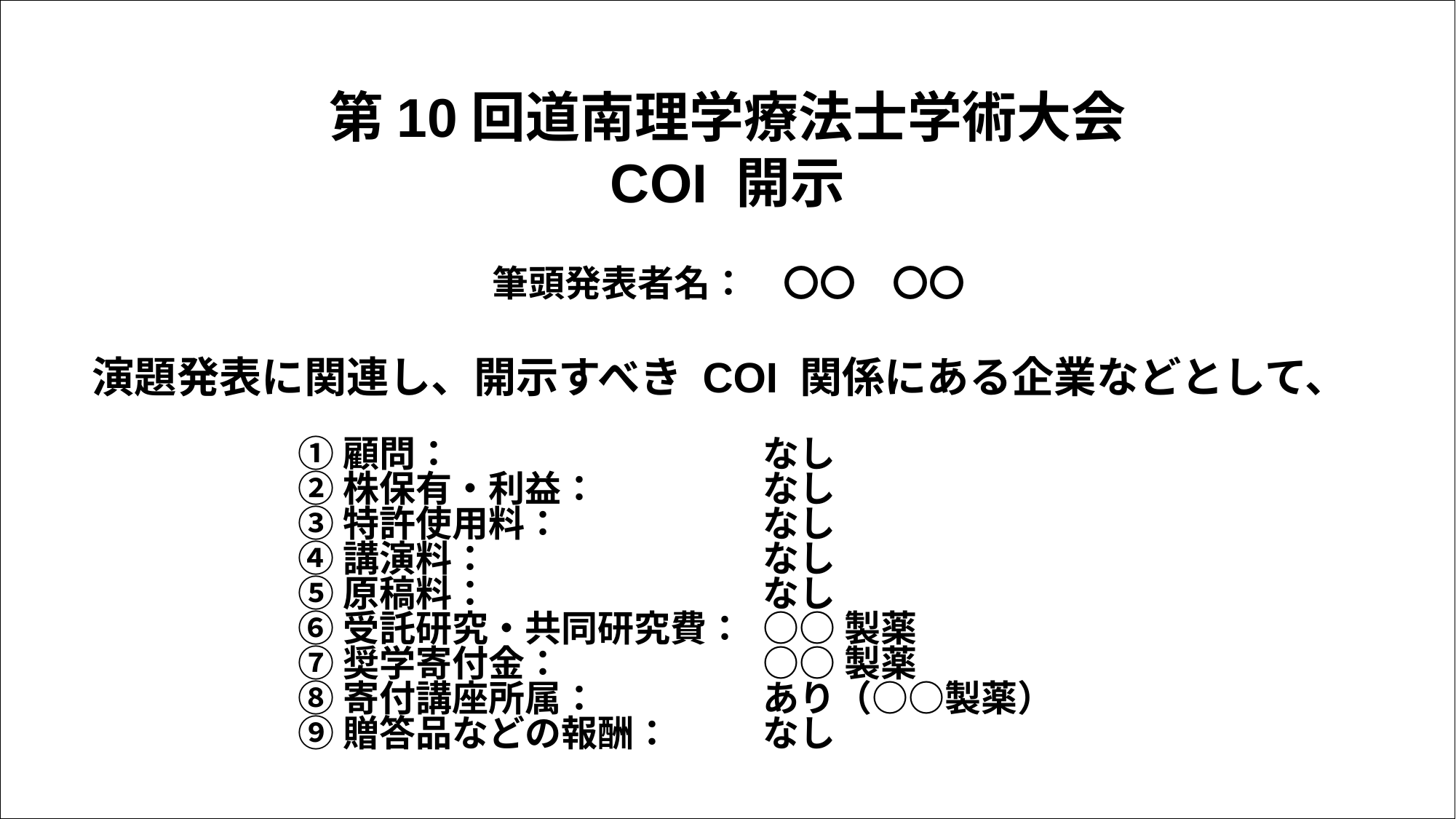

# 第10回道南理学療法士学術大会 COI 開示
筆頭発表者名：　〇〇　〇〇
演題発表に関連し、開示すべき COI 関係にある企業などとして、

①顧問：
②株保有・利益：
③特許使用料：
④講演料：
⑤原稿料：
⑥受託研究・共同研究費：
⑦奨学寄付金：
⑧寄付講座所属：
⑨贈答品などの報酬：
なし
なし
なし
なし
なし
○○製薬
○○製薬
あり（○○製薬）
なし